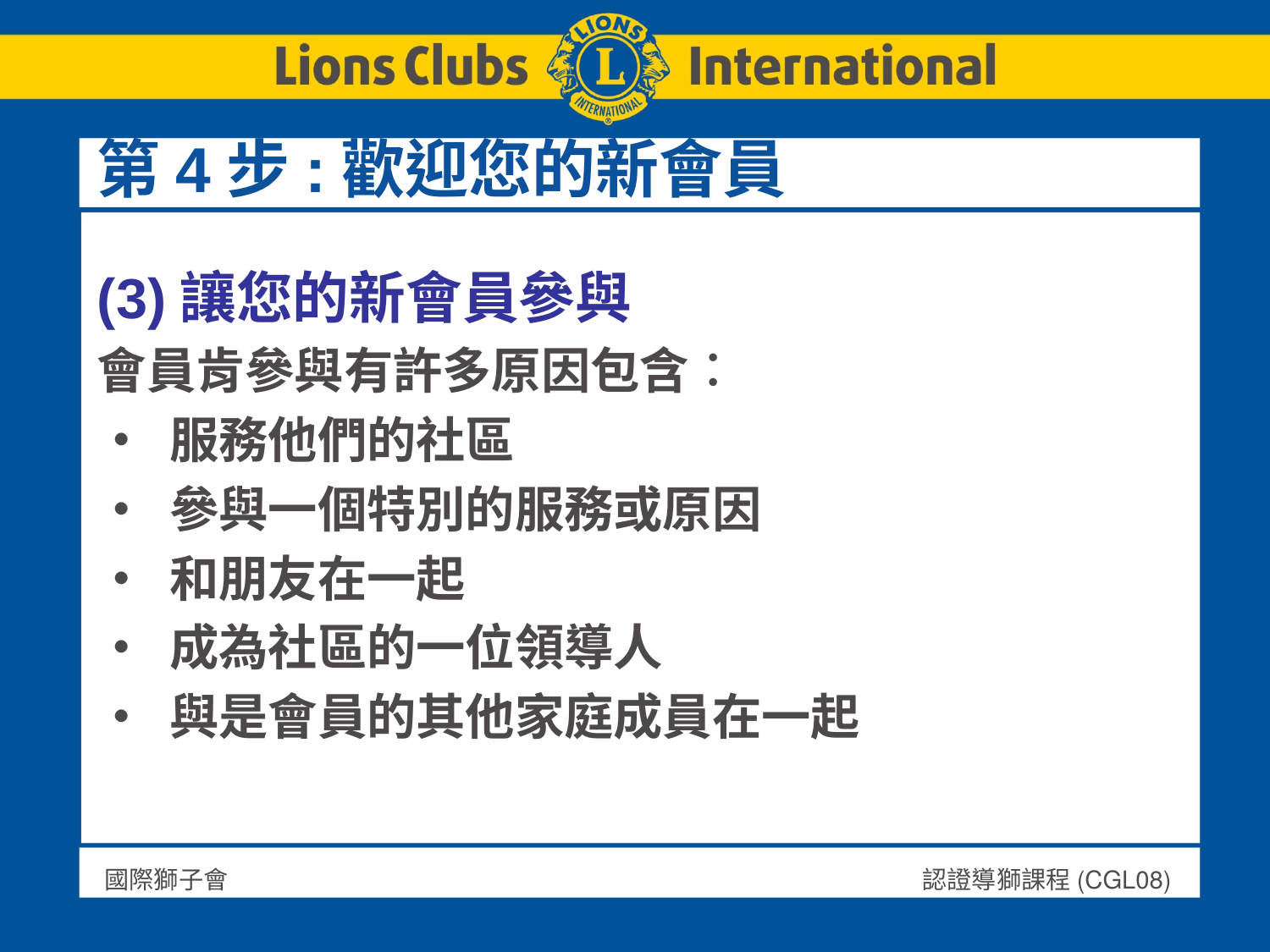

# 第4步:歡迎您的新會員
(3)讓您的新會員參與
會員肯參與有許多原因包含︰
• 服務他們的社區
• 參與一個特別的服務或原因
• 和朋友在一起
• 成為社區的一位領導人
• 與是會員的其他家庭成員在一起